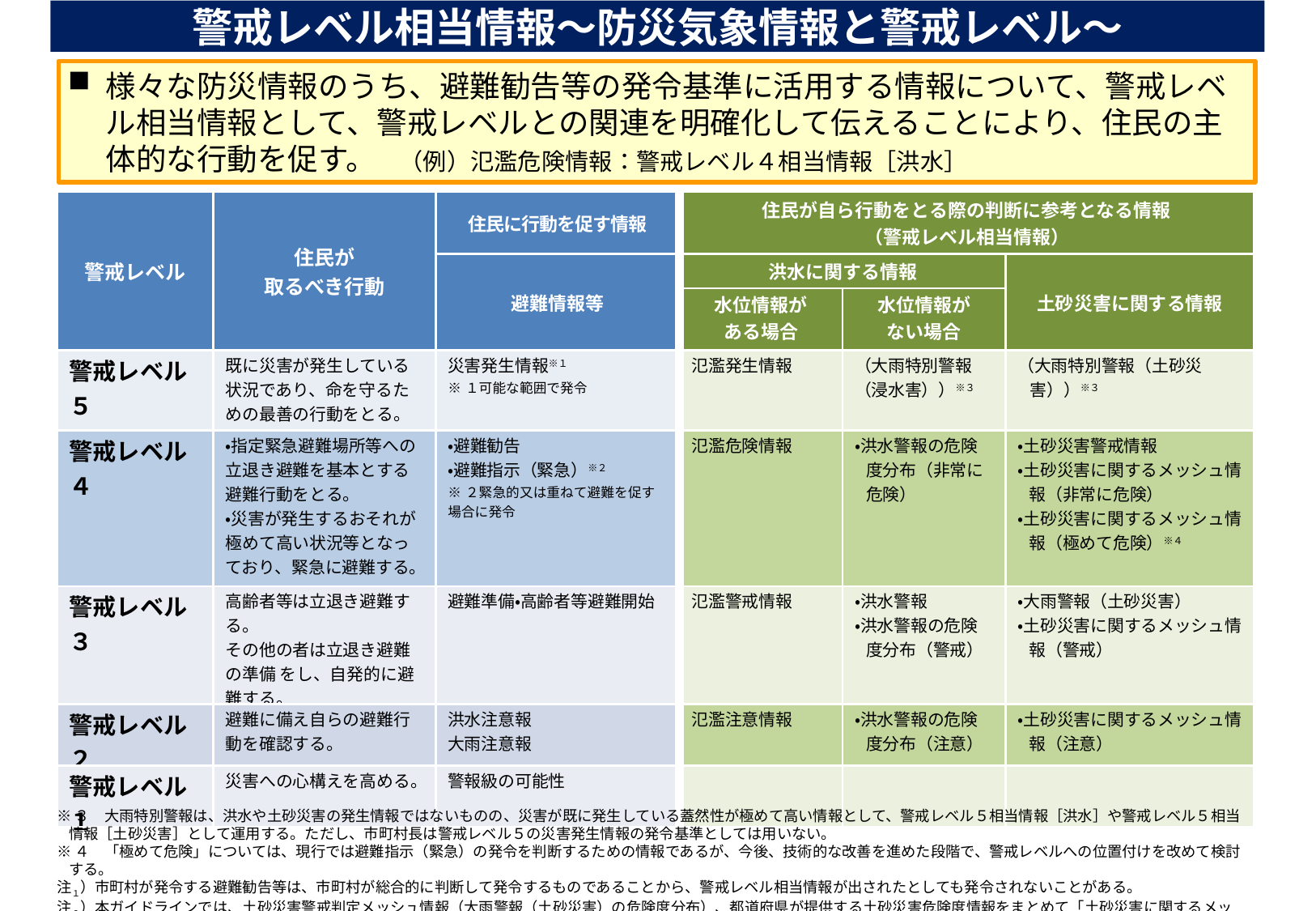

警戒レベル相当情報～防災気象情報と警戒レベル～
様々な防災情報のうち、避難勧告等の発令基準に活用する情報について、警戒レベル相当情報として、警戒レベルとの関連を明確化して伝えることにより、住民の主体的な行動を促す。　（例）氾濫危険情報：警戒レベル４相当情報［洪水］
| 警戒レベル | 住民が 取るべき行動 | 住民に行動を促す情報 | 住民が自ら行動をとる際の判断に参考となる情報 （警戒レベル相当情報） |  |  |
| --- | --- | --- | --- | --- | --- |
|  |  | 避難情報等 | 洪水に関する情報 |  | 土砂災害に関する情報 |
|  |  |  | 水位情報が ある場合 | 水位情報が ない場合 |  |
| 警戒レベル５ | 既に災害が発生している状況であり、命を守るための最善の行動をとる。 | 災害発生情報※１ ※１可能な範囲で発令 | 氾濫発生情報 | （大雨特別警報（浸水害））※３ | （大雨特別警報（土砂災害））※３ |
| 警戒レベル４ | ・指定緊急避難場所等への立退き避難を基本とする避難行動をとる。 ・災害が発生するおそれが極めて高い状況等となっており、緊急に避難する。 | ・避難勧告 ・避難指示（緊急）※２ ※２緊急的又は重ねて避難を促す場合に発令 | 氾濫危険情報 | ・洪水警報の危険度分布（非常に危険） | ・土砂災害警戒情報 ・土砂災害に関するメッシュ情報（非常に危険） ・土砂災害に関するメッシュ情報（極めて危険）※４ |
| 警戒レベル３ | 高齢者等は立退き避難する。 その他の者は立退き避難の準備 をし、自発的に避難する。 | 避難準備・高齢者等避難開始 | 氾濫警戒情報 | ・洪水警報 ・洪水警報の危険度分布（警戒） | ・大雨警報（土砂災害） ・土砂災害に関するメッシュ情報（警戒） |
| 警戒レベル２ | 避難に備え自らの避難行動を確認する。 | 洪水注意報 大雨注意報 | 氾濫注意情報 | ・洪水警報の危険度分布（注意） | ・土砂災害に関するメッシュ情報（注意） |
| 警戒レベル１ | 災害への心構えを高める。 | 警報級の可能性 |  |  |  |
※３　大雨特別警報は、洪水や土砂災害の発生情報ではないものの、災害が既に発生している蓋然性が極めて高い情報として、警戒レベル５相当情報［洪水］や警戒レベル５相当情報［土砂災害］として運用する。ただし、市町村長は警戒レベル５の災害発生情報の発令基準としては用いない。
※４　「極めて危険」については、現行では避難指示（緊急）の発令を判断するための情報であるが、今後、技術的な改善を進めた段階で、警戒レベルへの位置付けを改めて検討する。
注１）市町村が発令する避難勧告等は、市町村が総合的に判断して発令するものであることから、警戒レベル相当情報が出されたとしても発令されないことがある。
注２）本ガイドラインでは、土砂災害警戒判定メッシュ情報（大雨警報（土砂災害）の危険度分布）、都道府県が提供する土砂災害危険度情報をまとめて「土砂災害に関するメッシュ情報」と呼ぶ。